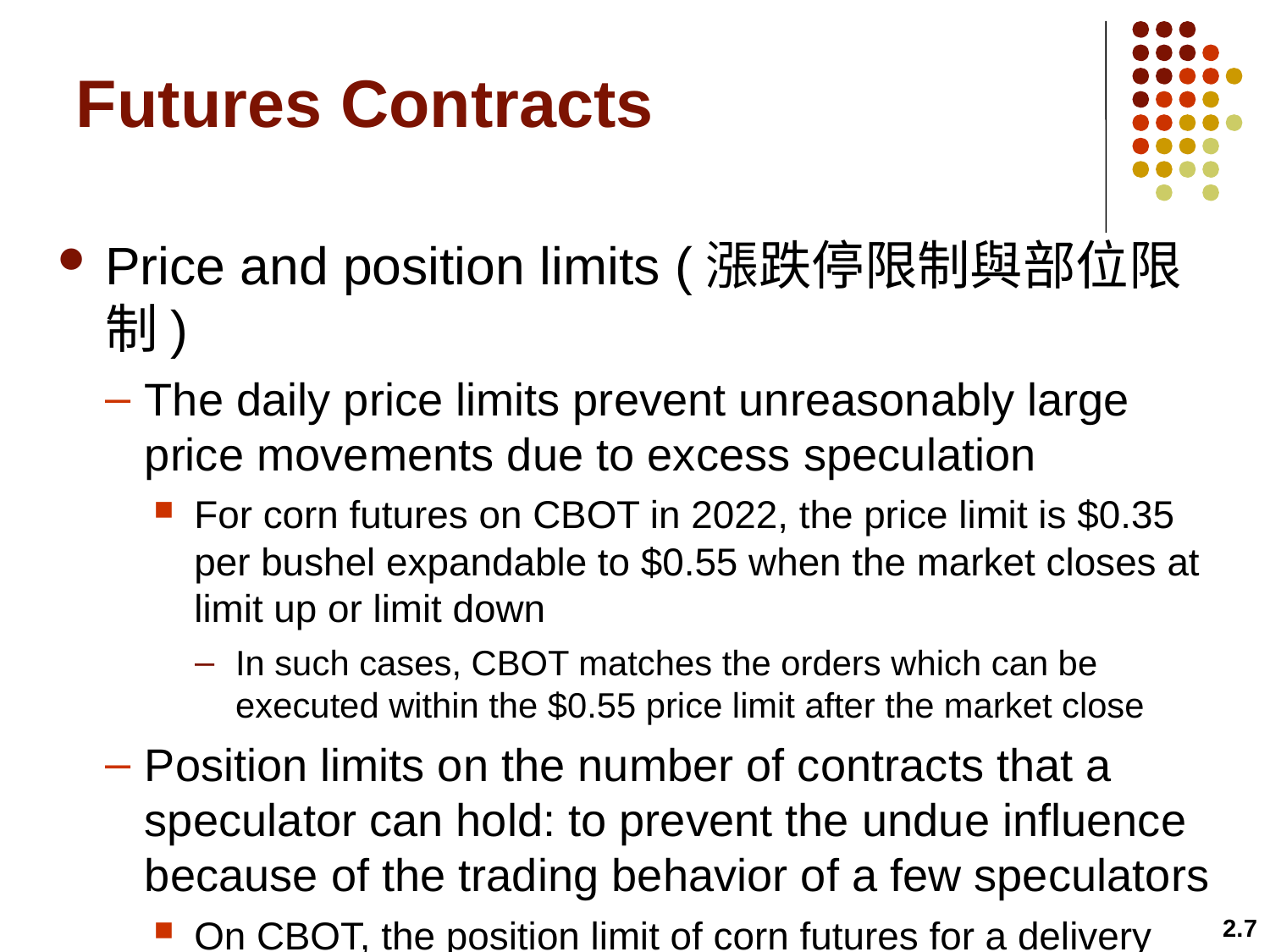

# Futures Contracts
Price and position limits (漲跌停限制與部位限制)
The daily price limits prevent unreasonably large price movements due to excess speculation
For corn futures on CBOT in 2022, the price limit is $0.35 per bushel expandable to $0.55 when the market closes at limit up or limit down
In such cases, CBOT matches the orders which can be executed within the $0.55 price limit after the market close
Position limits on the number of contracts that a speculator can hold: to prevent the undue influence because of the trading behavior of a few speculators
On CBOT, the position limit of corn futures for a delivery month is 57,800 net futures contracts in 2022

2.7